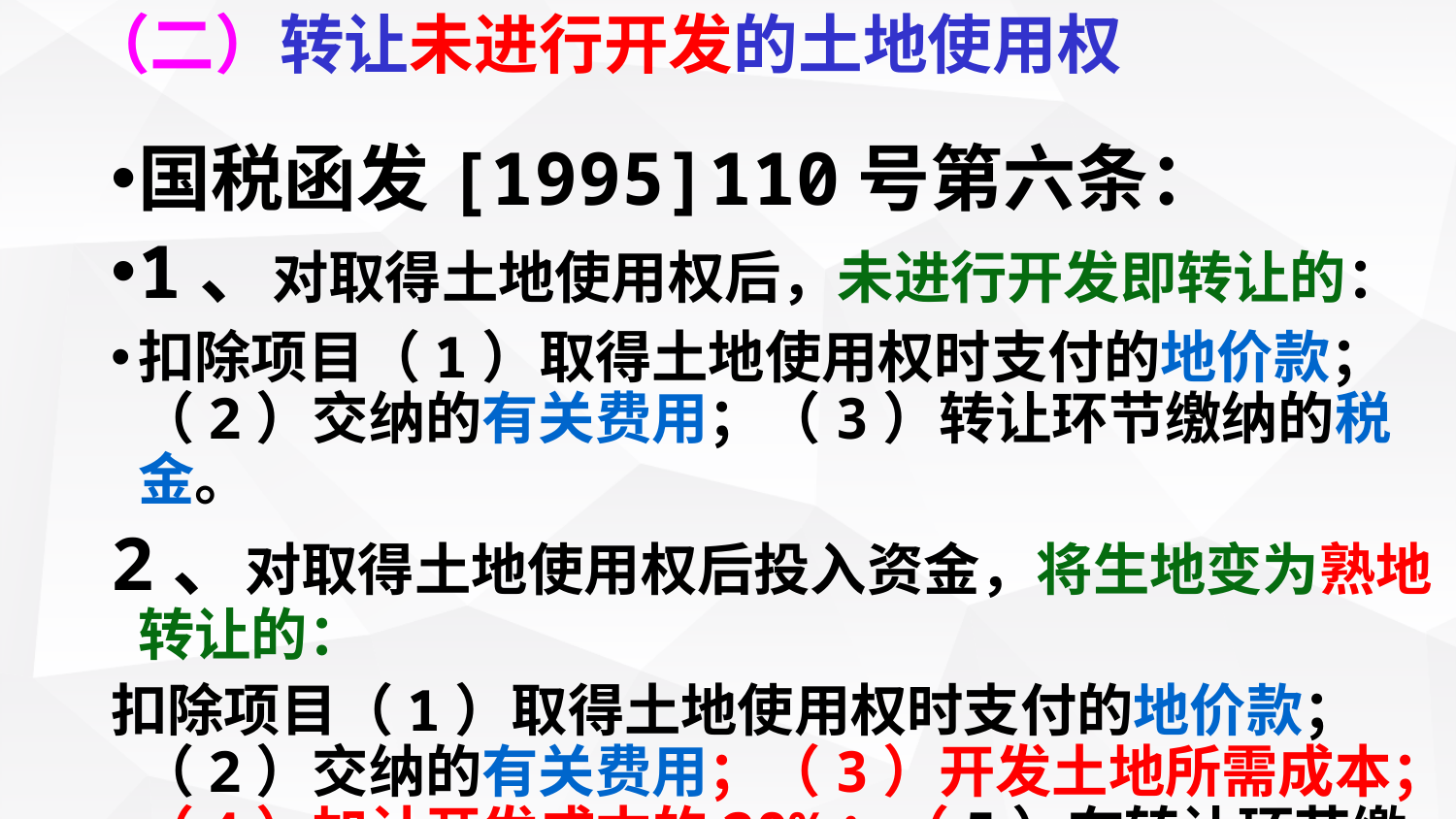

# （二）转让未进行开发的土地使用权
国税函发[1995]110号第六条：
1、对取得土地使用权后，未进行开发即转让的：
扣除项目（1）取得土地使用权时支付的地价款；（2）交纳的有关费用；（3）转让环节缴纳的税金。
2、对取得土地使用权后投入资金，将生地变为熟地转让的：
扣除项目（1）取得土地使用权时支付的地价款；（2）交纳的有关费用；（3）开发土地所需成本；（4）加计开发成本的20%；（5）在转让环节缴纳的税金。